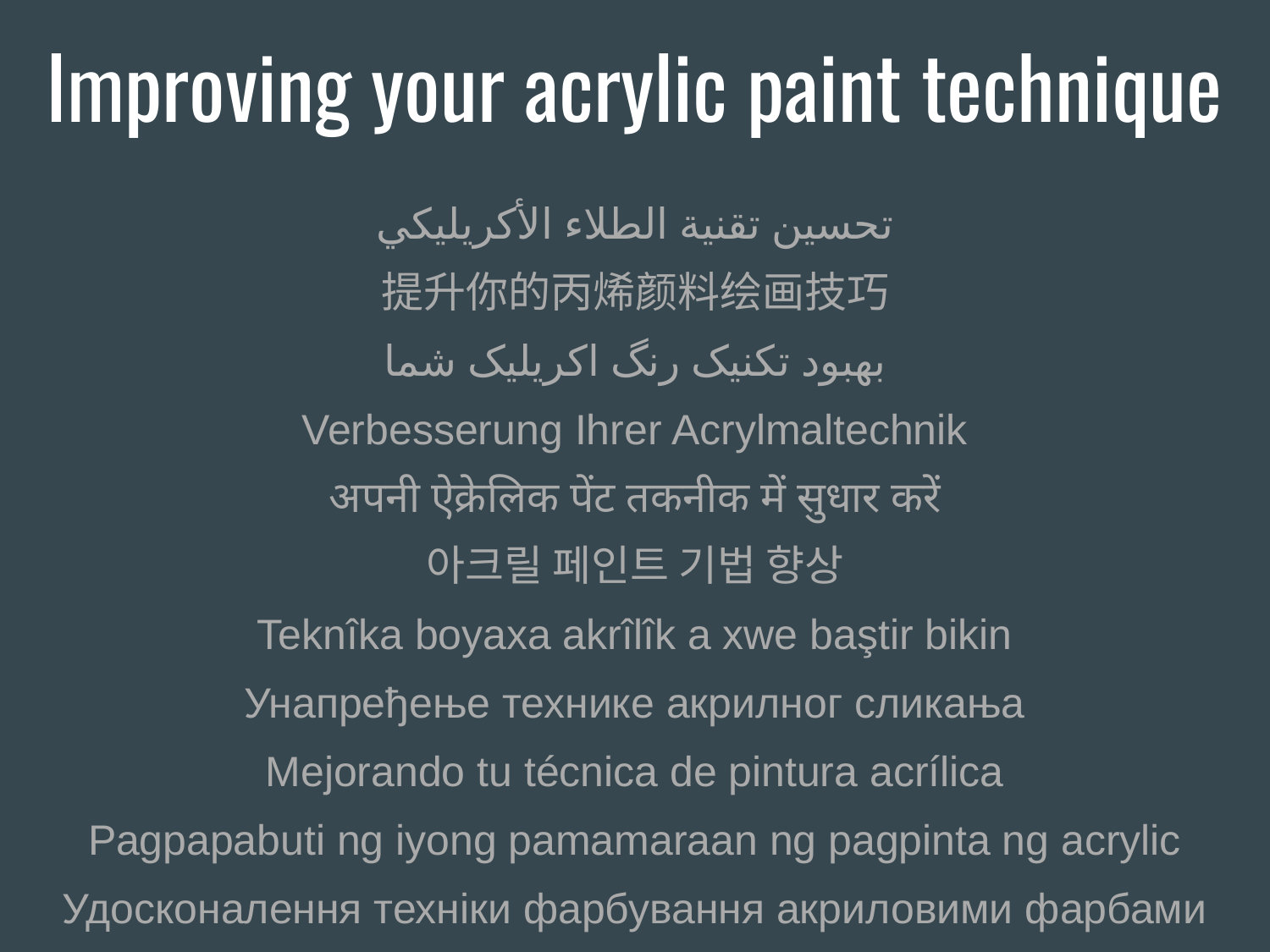

Improving your acrylic paint technique
تحسين تقنية الطلاء الأكريليكي
提升你的丙烯颜料绘画技巧
بهبود تکنیک رنگ اکریلیک شما
Verbesserung Ihrer Acrylmaltechnik
अपनी ऐक्रेलिक पेंट तकनीक में सुधार करें
아크릴 페인트 기법 향상
Teknîka boyaxa akrîlîk a xwe baştir bikin
Унапређење технике акрилног сликања
Mejorando tu técnica de pintura acrílica
Pagpapabuti ng iyong pamamaraan ng pagpinta ng acrylic
Удосконалення техніки фарбування акриловими фарбами